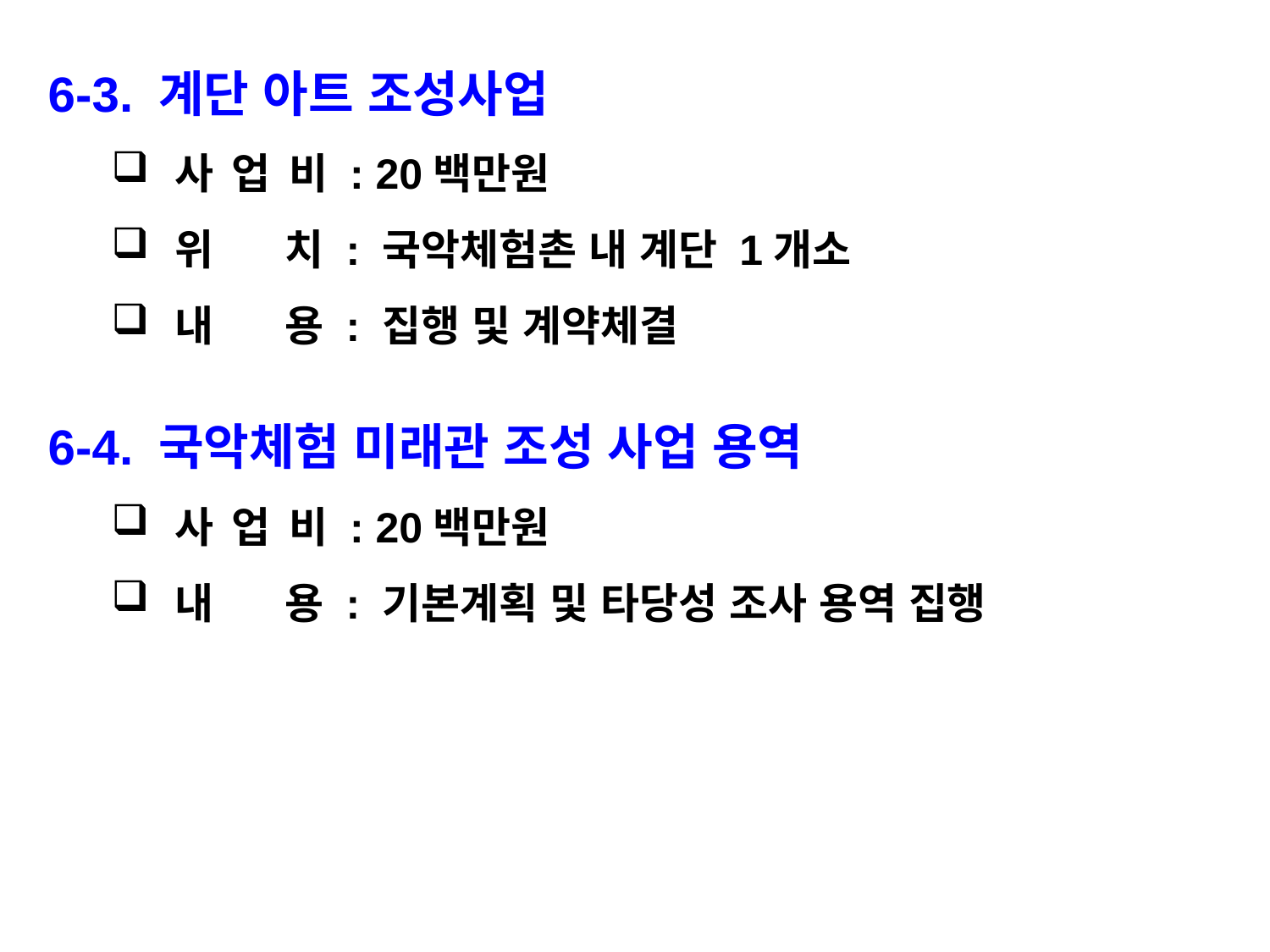

6-3. 계단 아트 조성사업
사 업 비 : 20백만원
위      치 : 국악체험촌 내 계단 1개소
내      용 : 집행 및 계약체결

6-4. 국악체험 미래관 조성 사업 용역
사 업 비 : 20백만원
내      용 : 기본계획 및 타당성 조사 용역 집행